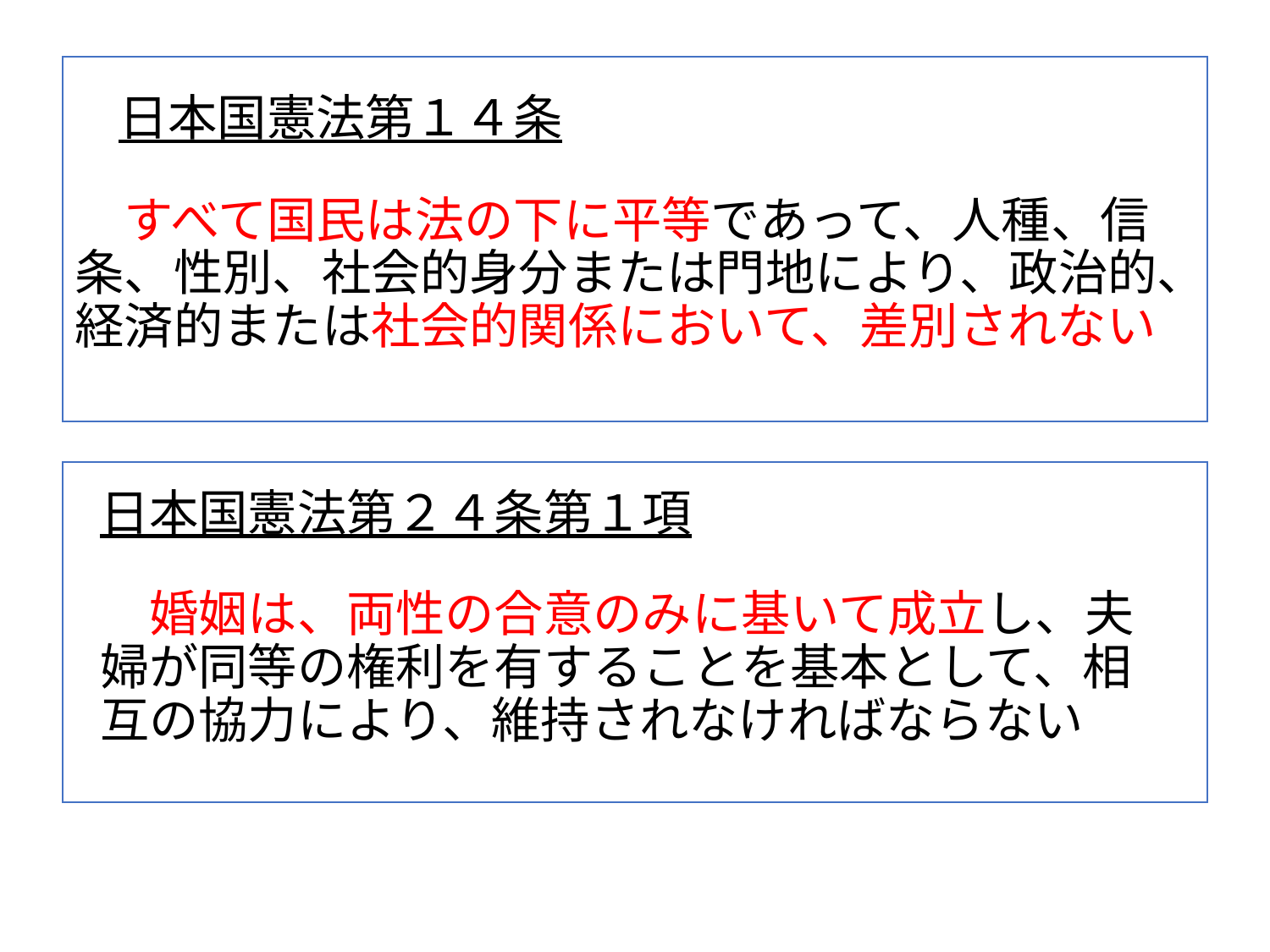

日本国憲法第１４条
　すべて国民は法の下に平等であって、人種、信条、性別、社会的身分または門地により、政治的、経済的または社会的関係において、差別されない
# 日本国憲法第２４条第１項

　婚姻は、両性の合意のみに基いて成立し、夫婦が同等の権利を有することを基本として、相互の協力により、維持されなければならない